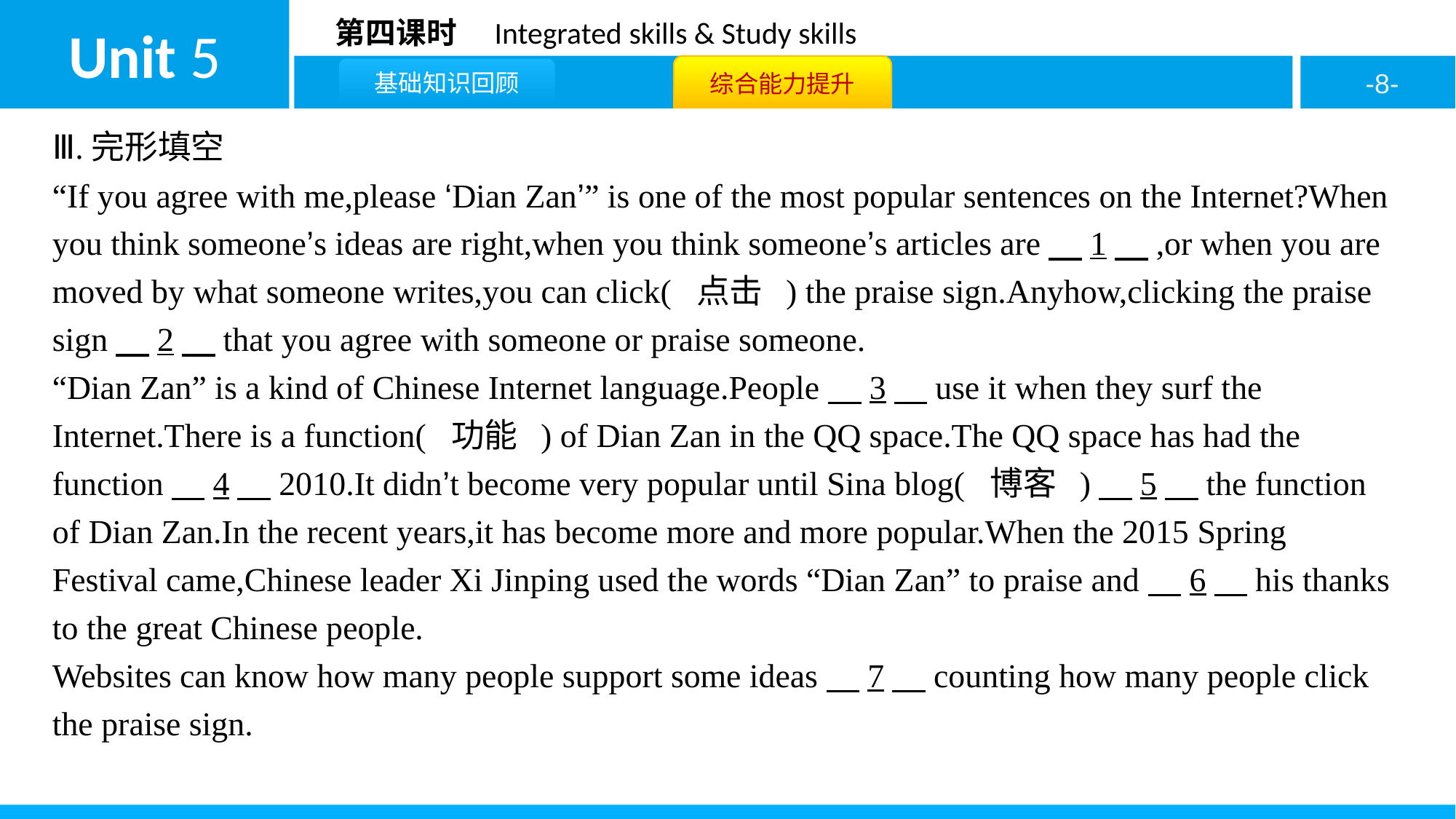

Ⅲ.完形填空
“If you agree with me,please ‘Dian Zan’” is one of the most popular sentences on the Internet?When you think someone’s ideas are right,when you think someone’s articles are　1　,or when you are moved by what someone writes,you can click(  点击  ) the praise sign.Anyhow,clicking the praise sign　2　that you agree with someone or praise someone.
“Dian Zan” is a kind of Chinese Internet language.People　3　use it when they surf the Internet.There is a function(  功能  ) of Dian Zan in the QQ space.The QQ space has had the function　4　2010.It didn’t become very popular until Sina blog(  博客  )　5　the function of Dian Zan.In the recent years,it has become more and more popular.When the 2015 Spring Festival came,Chinese leader Xi Jinping used the words “Dian Zan” to praise and　6　his thanks to the great Chinese people.
Websites can know how many people support some ideas　7　counting how many people click the praise sign.